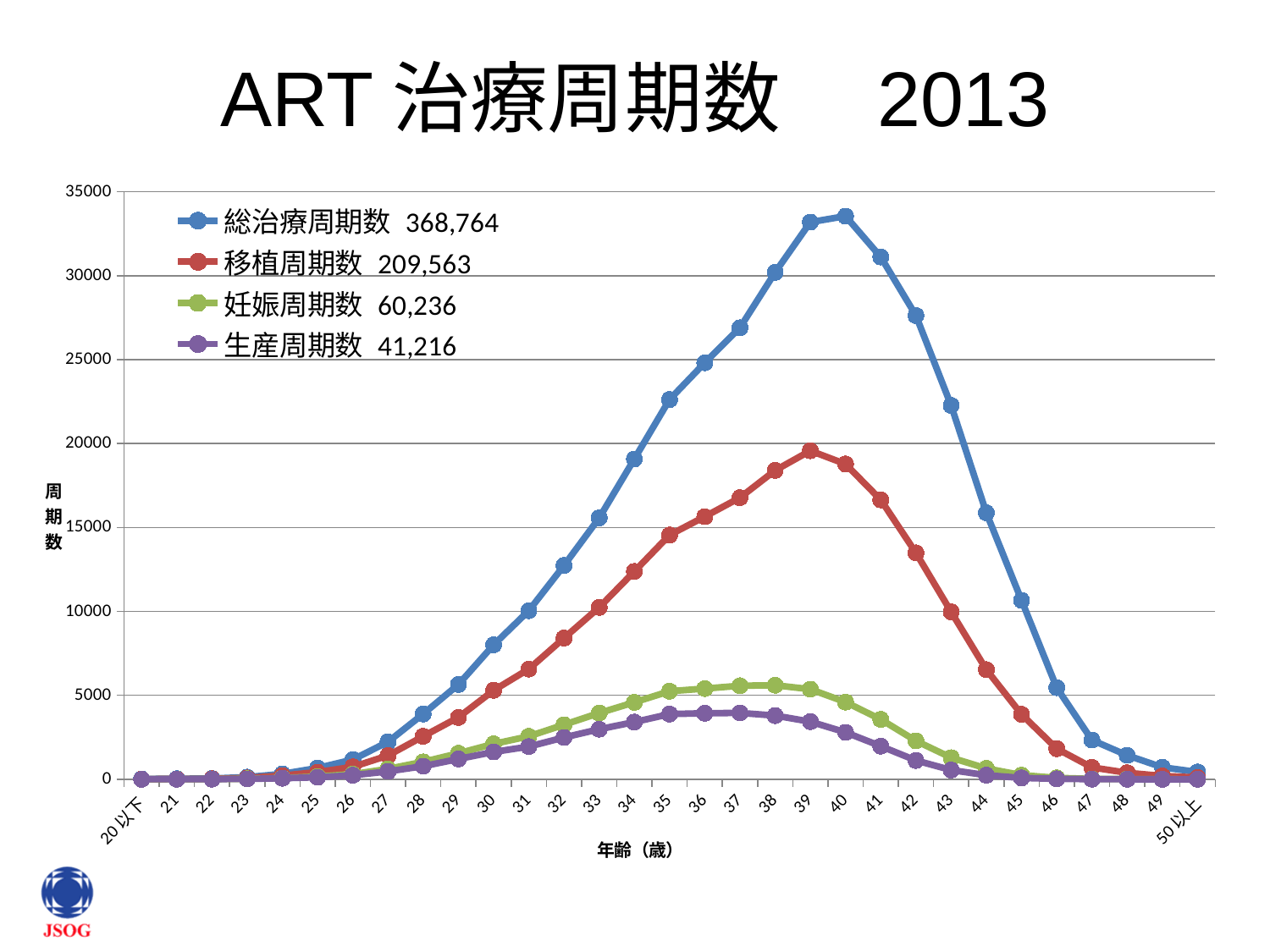

# ART治療周期数　2013

### Chart

| Category | 総治療周期数 368,764 | 移植周期数 209,563 | 妊娠周期数 60,236 | 生産周期数 41,216 |
|---|---|---|---|---|
| 20以下 | 23.0 | 11.0 | 4.0 | 3.0 |
| 21 | 34.0 | 20.0 | 5.0 | 4.0 |
| 22 | 48.0 | 29.0 | 10.0 | 9.0 |
| 23 | 129.0 | 80.0 | 34.0 | 26.0 |
| 24 | 324.0 | 222.0 | 77.0 | 65.0 |
| 25 | 673.0 | 429.0 | 166.0 | 121.0 |
| 26 | 1173.0 | 741.0 | 309.0 | 241.0 |
| 27 | 2230.0 | 1414.0 | 620.0 | 471.0 |
| 28 | 3890.0 | 2560.0 | 1039.0 | 782.0 |
| 29 | 5648.0 | 3688.0 | 1549.0 | 1210.0 |
| 30 | 8009.0 | 5300.0 | 2109.0 | 1628.0 |
| 31 | 10044.0 | 6568.0 | 2560.0 | 1949.0 |
| 32 | 12736.0 | 8414.0 | 3251.0 | 2491.0 |
| 33 | 15570.0 | 10243.0 | 3948.0 | 2984.0 |
| 34 | 19077.0 | 12382.0 | 4583.0 | 3409.0 |
| 35 | 22618.0 | 14552.0 | 5247.0 | 3886.0 |
| 36 | 24807.0 | 15645.0 | 5405.0 | 3936.0 |
| 37 | 26897.0 | 16776.0 | 5576.0 | 3954.0 |
| 38 | 30195.0 | 18400.0 | 5604.0 | 3795.0 |
| 39 | 33185.0 | 19571.0 | 5367.0 | 3434.0 |
| 40 | 33543.0 | 18777.0 | 4598.0 | 2799.0 |
| 41 | 31113.0 | 16646.0 | 3569.0 | 1974.0 |
| 42 | 27625.0 | 13488.0 | 2290.0 | 1122.0 |
| 43 | 22263.0 | 9973.0 | 1289.0 | 553.0 |
| 44 | 15873.0 | 6533.0 | 648.0 | 245.0 |
| 45 | 10662.0 | 3868.0 | 251.0 | 83.0 |
| 46 | 5457.0 | 1825.0 | 85.0 | 28.0 |
| 47 | 2338.0 | 711.0 | 24.0 | 10.0 |
| 48 | 1429.0 | 389.0 | 16.0 | 3.0 |
| 49 | 716.0 | 200.0 | 3.0 | 1.0 |
| 50以上 | 435.0 | 108.0 | 0.0 | 0.0 |